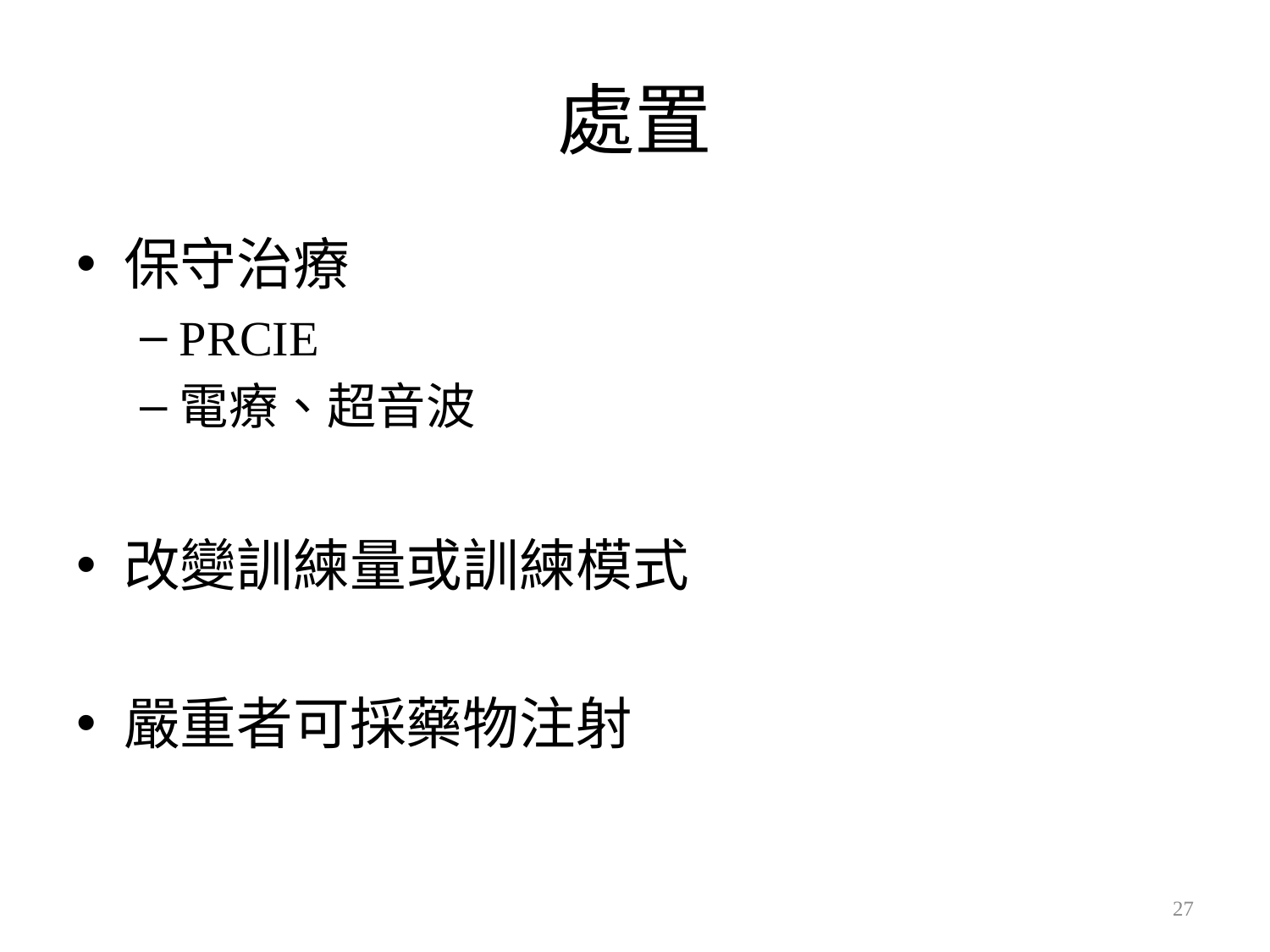

# 處置
保守治療
PRCIE
電療、超音波

改變訓練量或訓練模式

嚴重者可採藥物注射
27